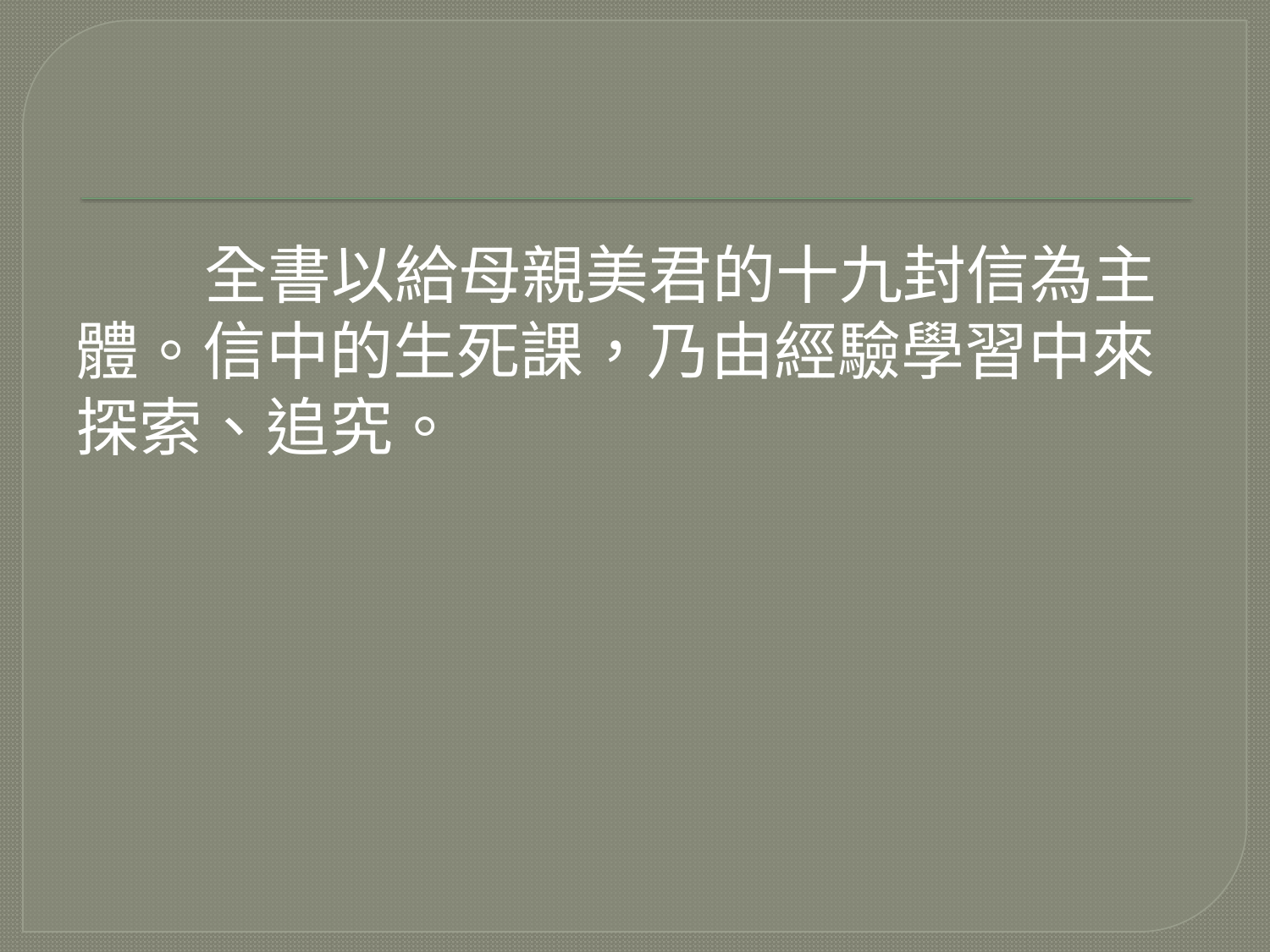

#
        全書以給母親美君的十九封信為主體。信中的生死課，乃由經驗學習中來探索、追究。